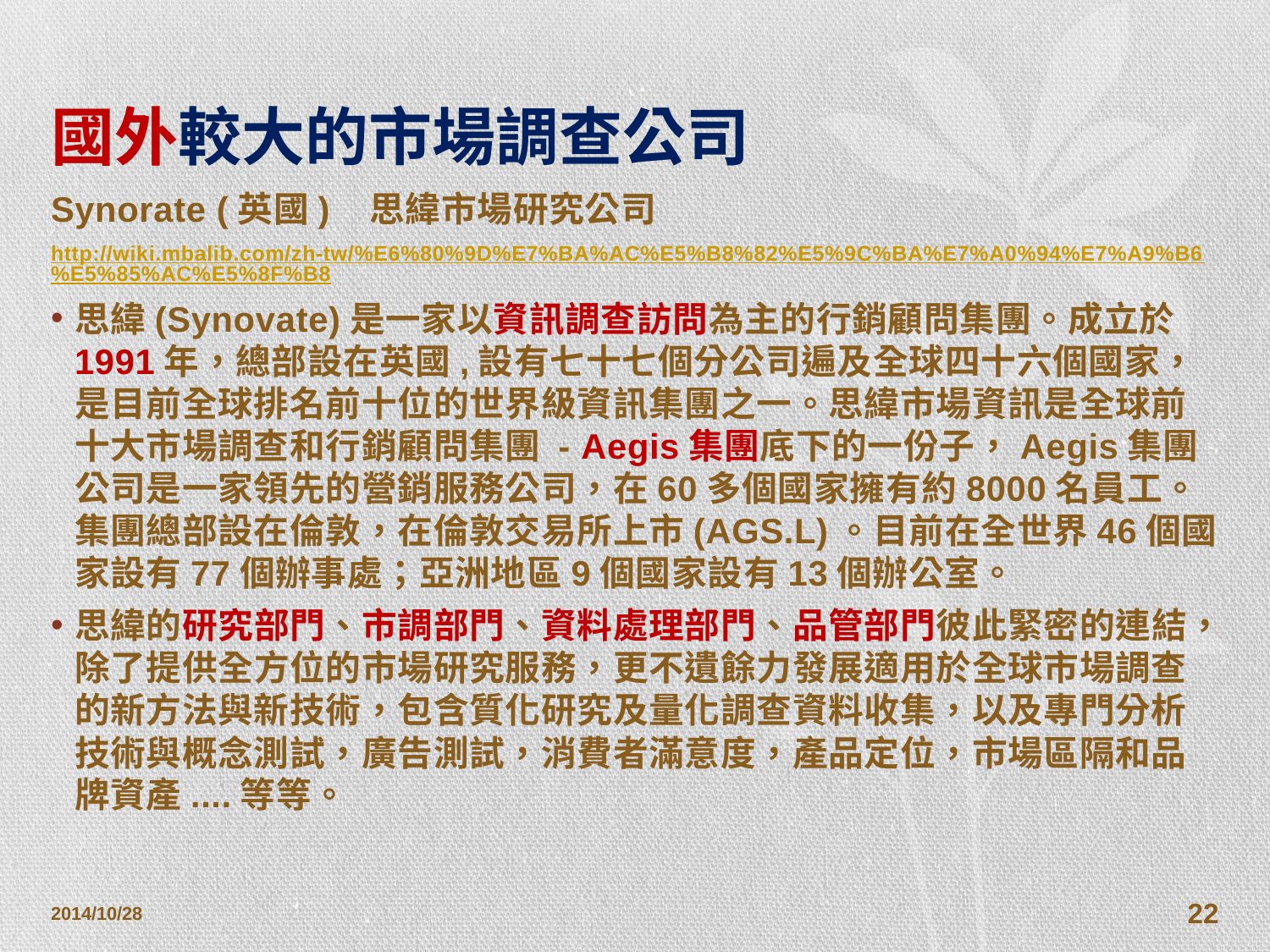

# 國外較大的市場調查公司
Synorate (英國)   思緯市場研究公司
http://wiki.mbalib.com/zh-tw/%E6%80%9D%E7%BA%AC%E5%B8%82%E5%9C%BA%E7%A0%94%E7%A9%B6%E5%85%AC%E5%8F%B8
思緯(Synovate)是一家以資訊調查訪問為主的行銷顧問集團。成立於1991年，總部設在英國,設有七十七個分公司遍及全球四十六個國家，是目前全球排名前十位的世界級資訊集團之一。思緯市場資訊是全球前十大市場調查和行銷顧問集團 - Aegis集團底下的一份子，Aegis集團公司是一家領先的營銷服務公司，在60多個國家擁有約8000名員工。集團總部設在倫敦，在倫敦交易所上市(AGS.L)。目前在全世界46個國家設有77個辦事處；亞洲地區9個國家設有13個辦公室。
思緯的研究部門、市調部門、資料處理部門、品管部門彼此緊密的連結，除了提供全方位的市場研究服務，更不遺餘力發展適用於全球市場調查的新方法與新技術，包含質化研究及量化調查資料收集，以及專門分析技術與概念測試，廣告測試，消費者滿意度，產品定位，市場區隔和品牌資產....等等。
2014/10/28
22